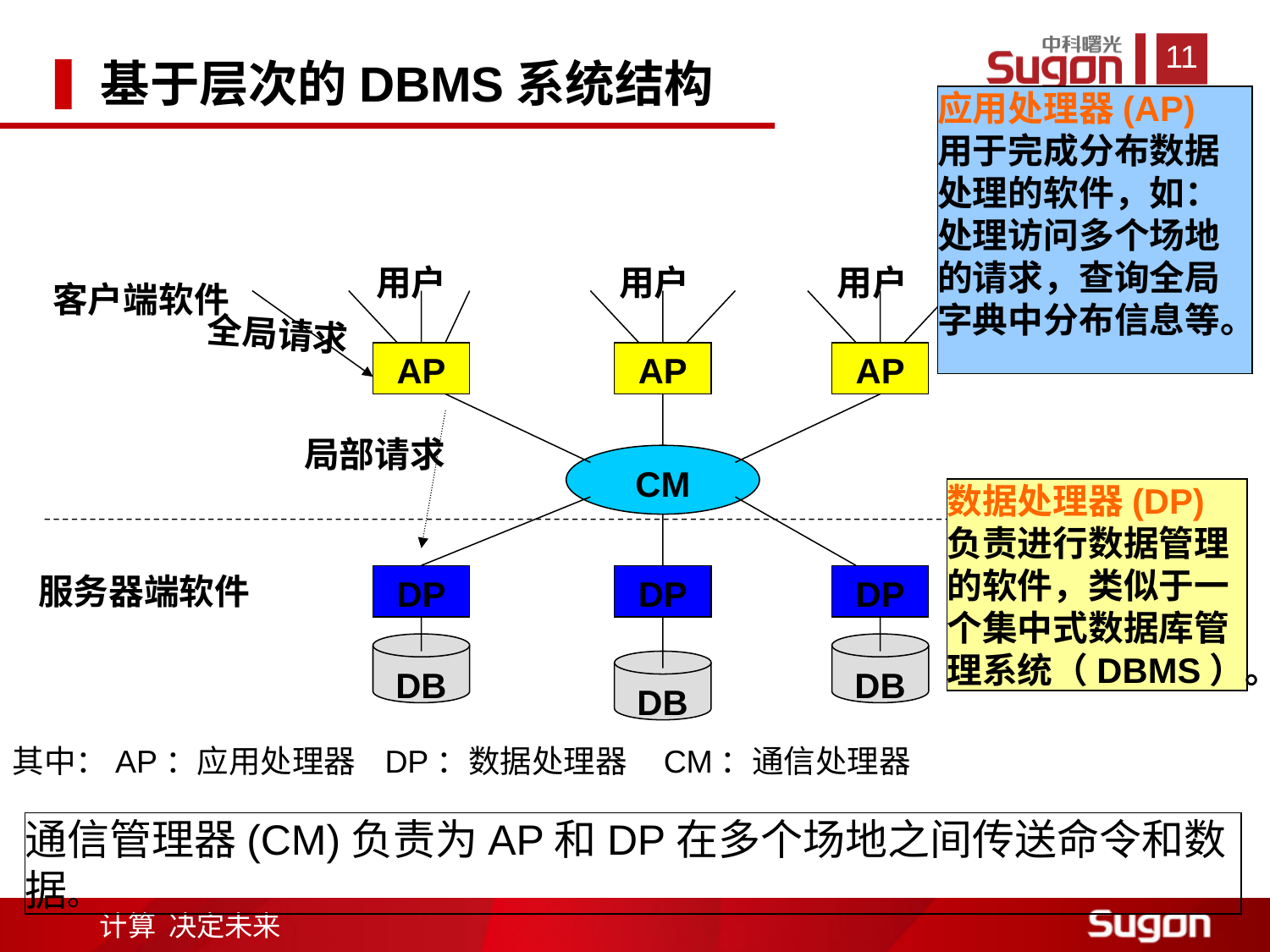

基于层次的DBMS系统结构

应用处理器(AP)
用于完成分布数据处理的软件，如：处理访问多个场地的请求，查询全局字典中分布信息等。
用户
用户
用户
客户端软件

全局请求
AP
AP
AP

局部请求
CM

DP
DP
DP
服务器端软件

DB
DB
DB
数据处理器(DP)
负责进行数据管理的软件，类似于一个集中式数据库管理系统（DBMS）。
其中：AP：应用处理器   DP：数据处理器    CM：通信处理器
通信管理器(CM)负责为AP和DP在多个场地之间传送命令和数据。